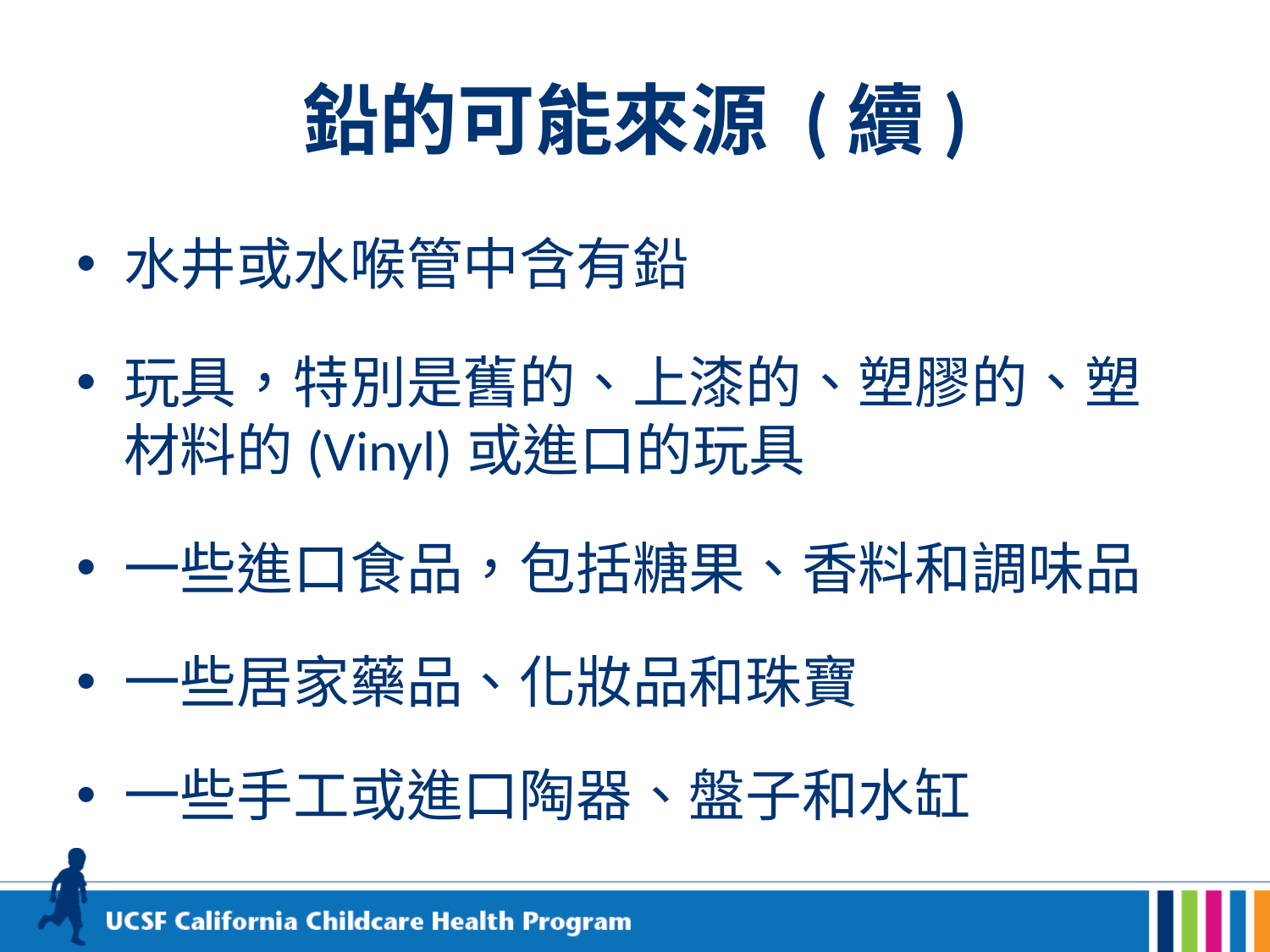

# 鉛的可能來源 (續)
水井或水喉管中含有鉛

玩具，特別是舊的、上漆的、塑膠的、塑材料的(Vinyl)或進口的玩具

一些進口食品，包括糖果、香料和調味品

一些居家藥品、化妝品和珠寶

一些手工或進口陶器、盤子和水缸